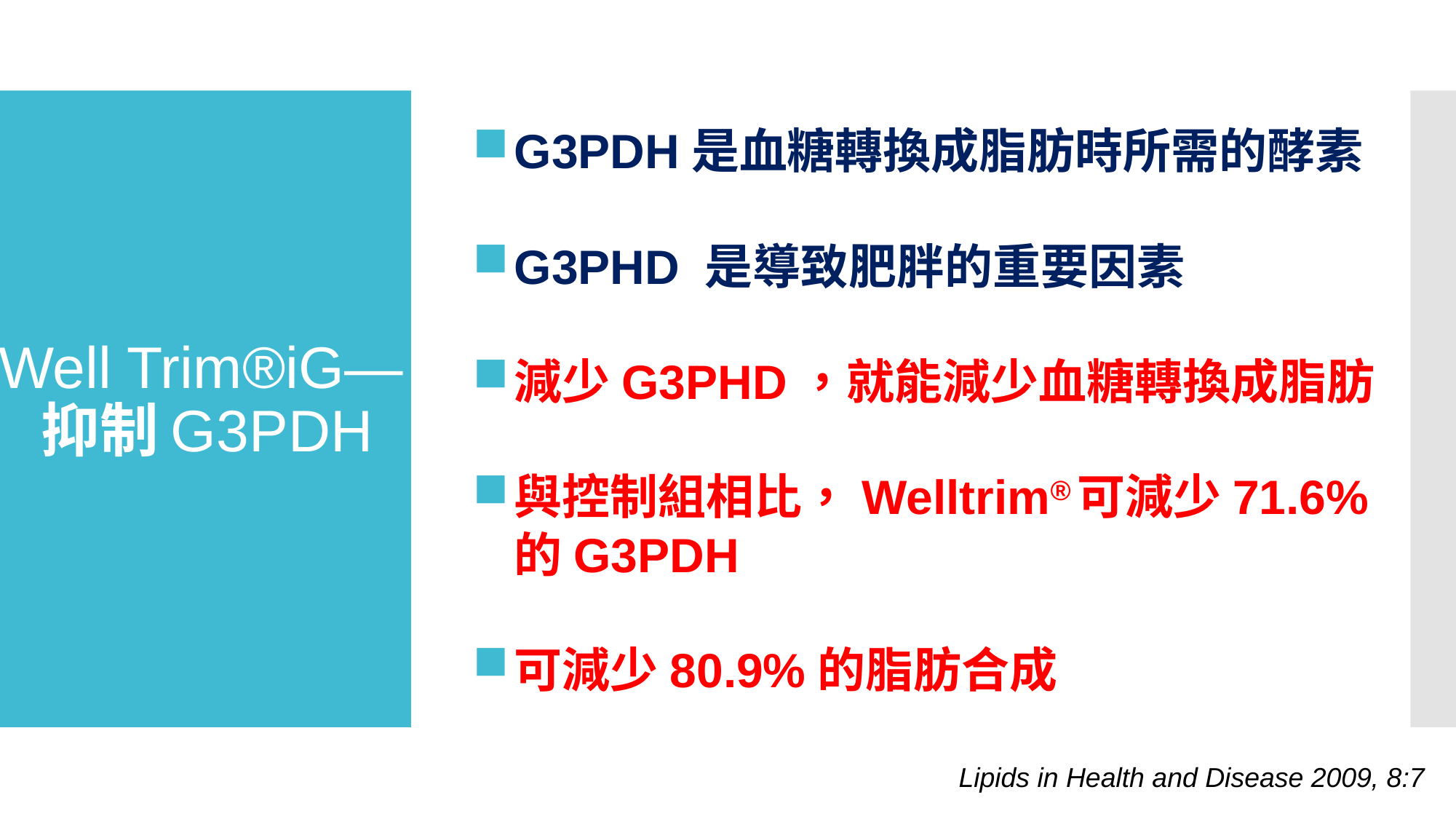

G3PDH是血糖轉換成脂肪時所需的酵素

G3PHD 是導致肥胖的重要因素

減少G3PHD，就能減少血糖轉換成脂肪

與控制組相比，Welltrim®可減少71.6%的G3PDH

可減少80.9%的脂肪合成
Well Trim®iG—抑制G3PDH
Lipids in Health and Disease 2009, 8:7